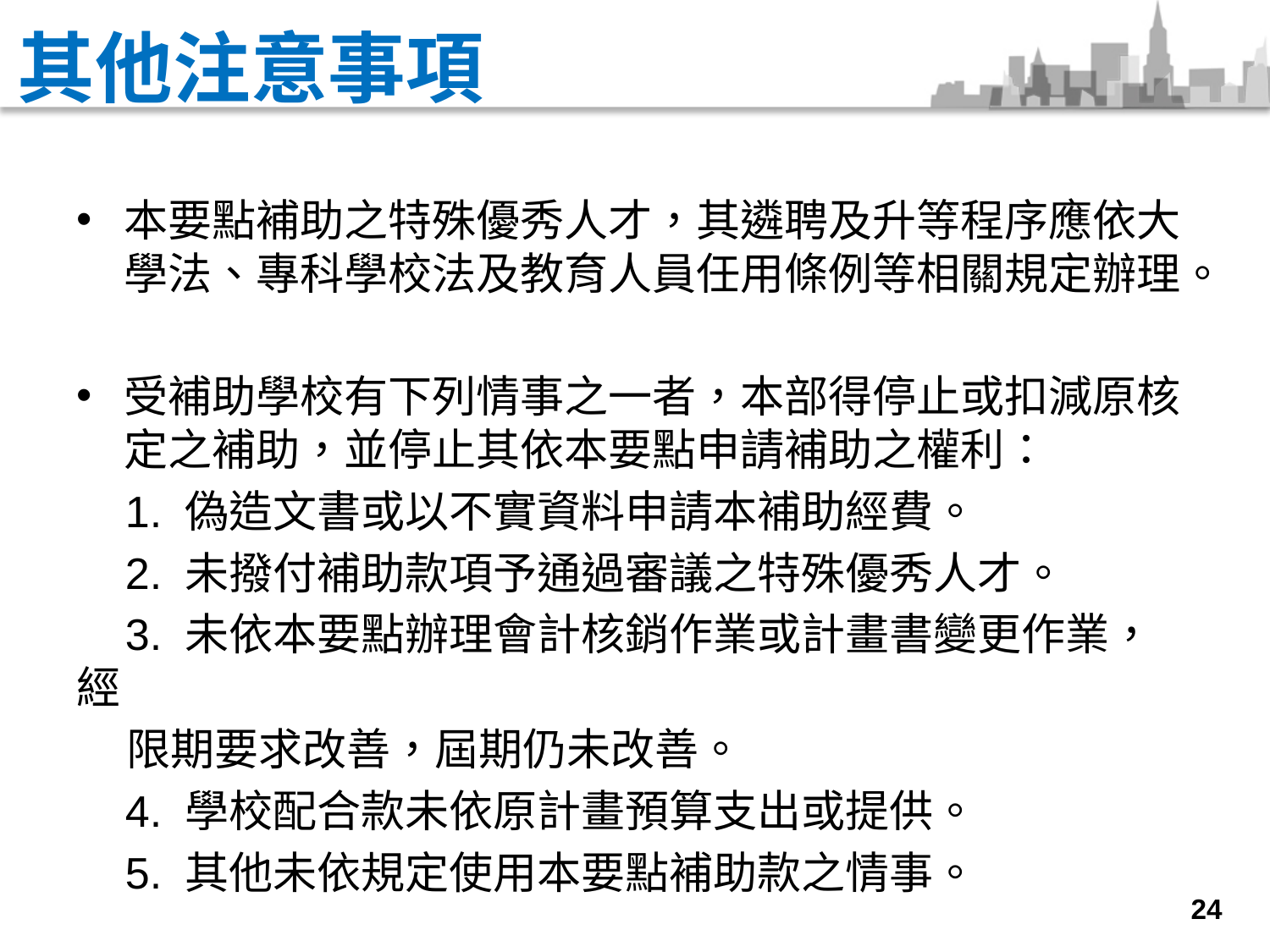

# 其他注意事項
本要點補助之特殊優秀人才，其遴聘及升等程序應依大學法、專科學校法及教育人員任用條例等相關規定辦理。

受補助學校有下列情事之一者，本部得停止或扣減原核定之補助，並停止其依本要點申請補助之權利：
    1. 偽造文書或以不實資料申請本補助經費。
    2. 未撥付補助款項予通過審議之特殊優秀人才。
    3. 未依本要點辦理會計核銷作業或計畫書變更作業，經
    限期要求改善，屆期仍未改善。
    4. 學校配合款未依原計畫預算支出或提供。
    5. 其他未依規定使用本要點補助款之情事。
24